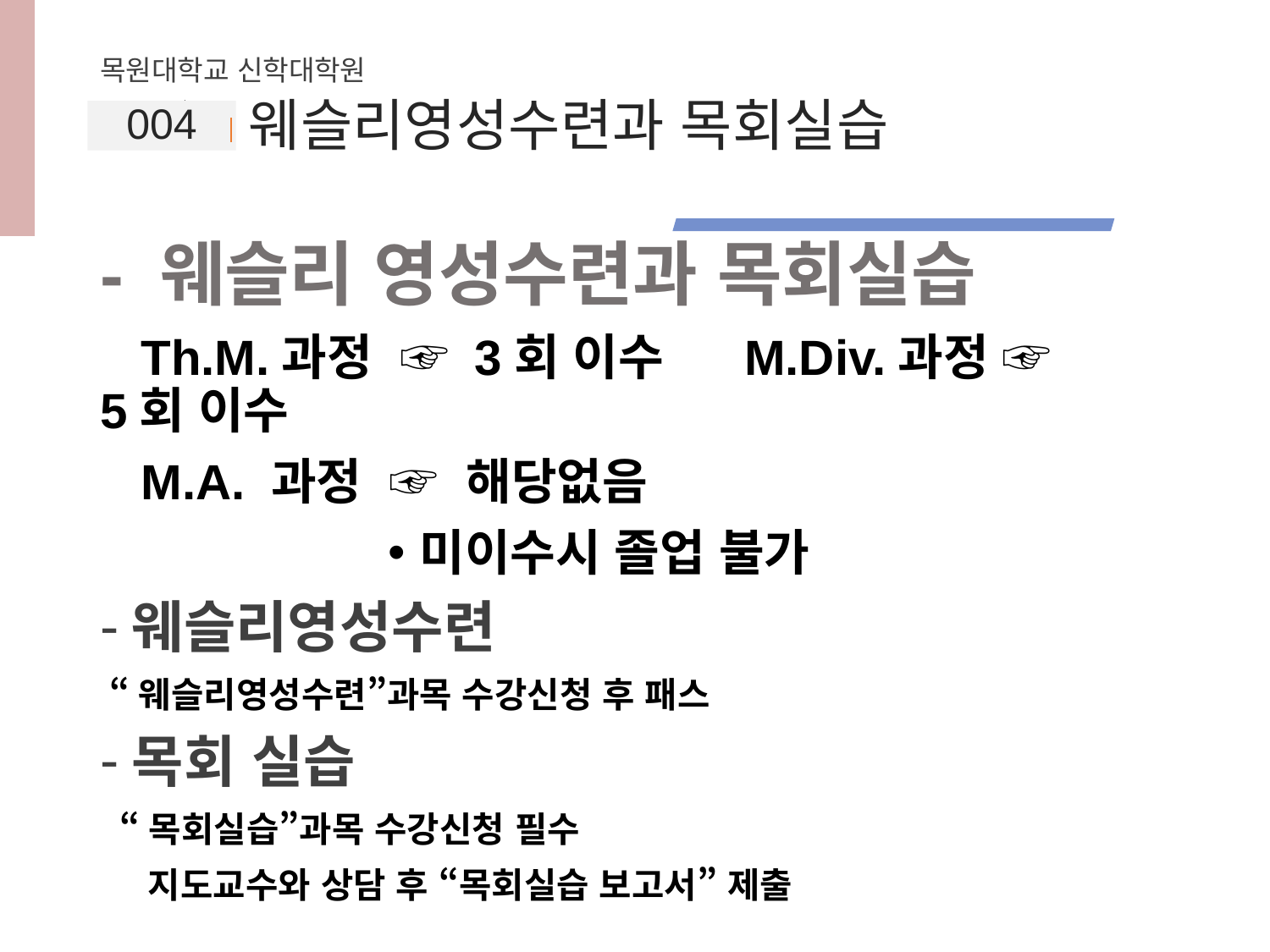

목원대학교 신학대학원
004
웨슬리영성수련과 목회실습
- 웨슬리 영성수련과 목회실습
   Th.M.과정  ☞ 3회 이수     M.Div.과정 ☞  5회 이수
   M.A. 과정  ☞  해당없음
미이수시 졸업 불가
웨슬리영성수련
 “웨슬리영성수련”과목 수강신청 후 패스
목회 실습
  “목회실습”과목 수강신청 필수
    지도교수와 상담 후 “목회실습 보고서” 제출